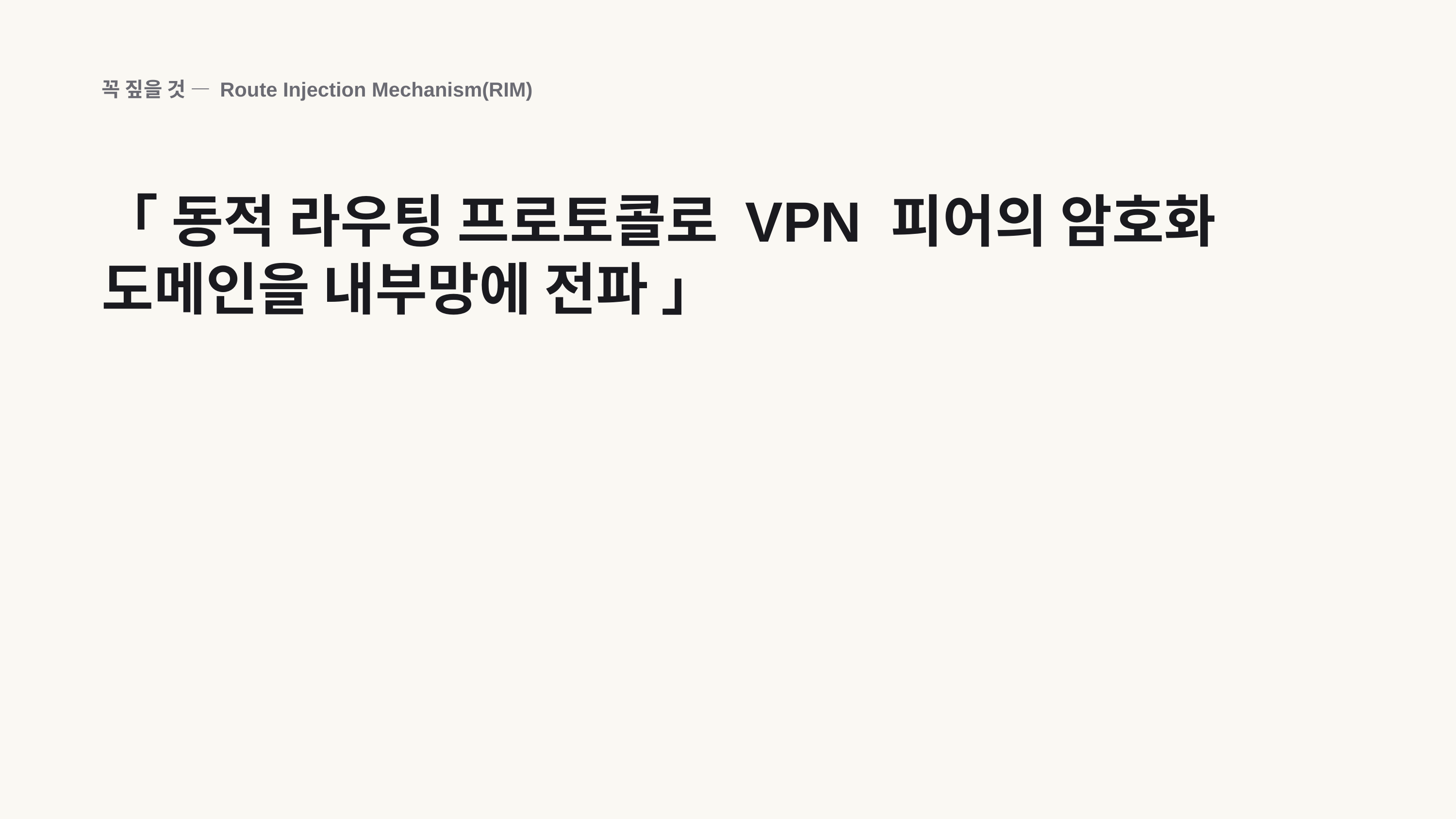

꼭 짚을 것 — Route Injection Mechanism(RIM)
「 동적 라우팅 프로토콜로 VPN 피어의 암호화 도메인을 내부망에 전파 」